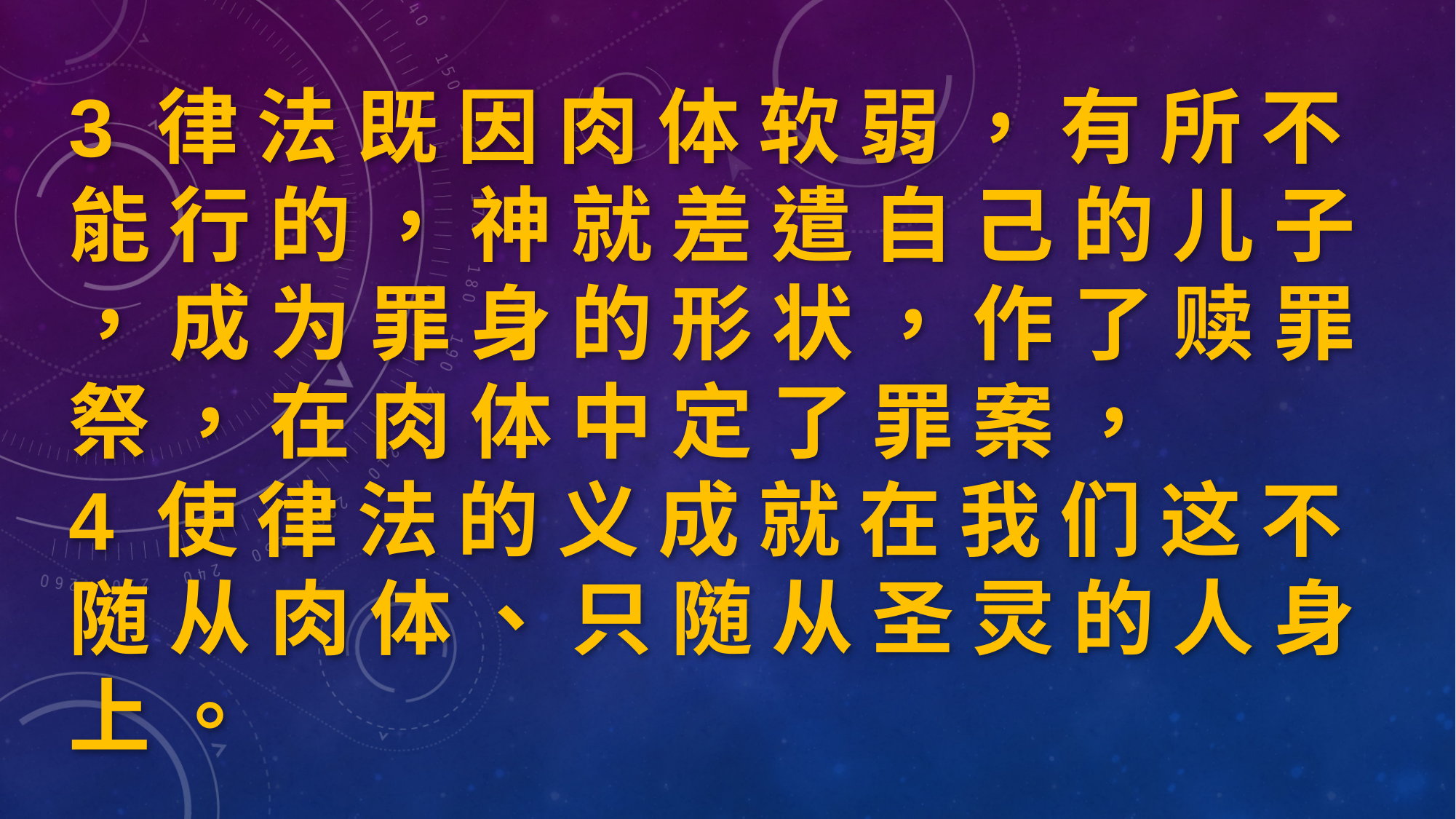

3 律 法 既 因 肉 体 软 弱 ， 有 所 不 能 行 的 ， 神 就 差 遣 自 己 的 儿 子 ， 成 为 罪 身 的 形 状 ， 作 了 赎 罪 祭 ， 在 肉 体 中 定 了 罪 案 ，
4 使 律 法 的 义 成 就 在 我 们 这 不 随 从 肉 体 、 只 随 从 圣 灵 的 人 身 上 。